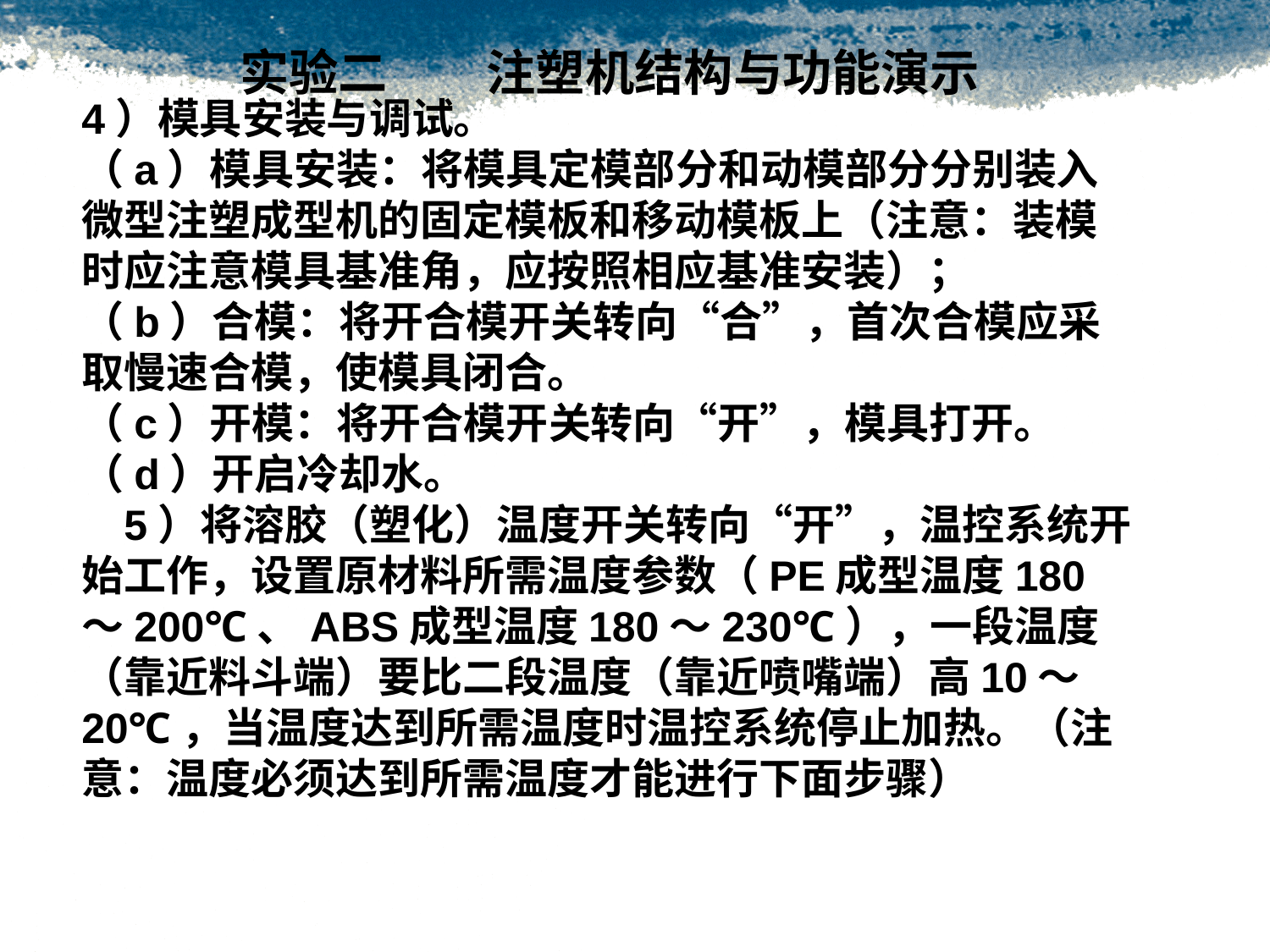

实验二　　注塑机结构与功能演示
4）模具安装与调试。（a）模具安装：将模具定模部分和动模部分分别装入微型注塑成型机的固定模板和移动模板上（注意：装模时应注意模具基准角，应按照相应基准安装）；（b）合模：将开合模开关转向“合”，首次合模应采取慢速合模，使模具闭合。（c）开模：将开合模开关转向“开”，模具打开。 （d）开启冷却水。5）将溶胶（塑化）温度开关转向“开”，温控系统开始工作，设置原材料所需温度参数（PE成型温度180～200℃、ABS成型温度180～230℃），一段温度（靠近料斗端）要比二段温度（靠近喷嘴端）高10～20℃，当温度达到所需温度时温控系统停止加热。（注意：温度必须达到所需温度才能进行下面步骤）